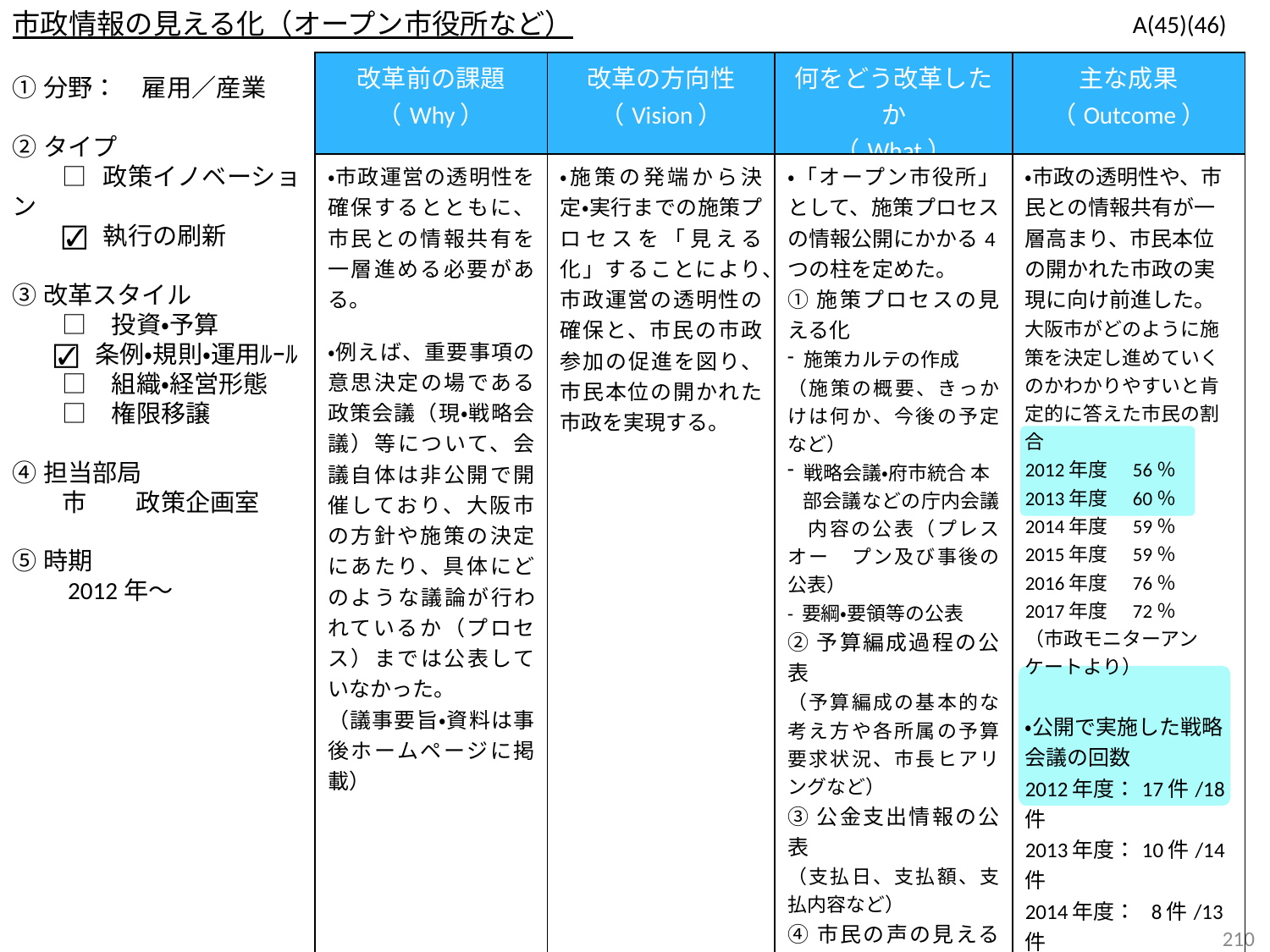

市政情報の見える化（オープン市役所など）
A(45)(46)
| 改革前の課題 （Why） | 改革の方向性 （Vision） | 何をどう改革したか （What） | 主な成果 （Outcome） |
| --- | --- | --- | --- |
| ・市政運営の透明性を確保するとともに、市民との情報共有を一層進める必要がある。 ・例えば、重要事項の意思決定の場である政策会議（現・戦略会議）等について、会議自体は非公開で開催しており、大阪市の方針や施策の決定にあたり、具体にどのような議論が行われているか（プロセス）までは公表していなかった。 （議事要旨・資料は事後ホームページに掲載） | ・施策の発端から決定・実行までの施策プロセスを「見える化」することにより、市政運営の透明性の確保と、市民の市政参加の促進を図り、市民本位の開かれた市政を実現する。 | ・「オープン市役所」として、施策プロセスの情報公開にかかる4つの柱を定めた。 ①施策プロセスの見える化 施策カルテの作成 （施策の概要、きっかけは何か、今後の予定など） 戦略会議・府市統合 本 部会議などの庁内会議 内容の公表（プレスオー　プン及び事後の公表） - 要綱・要領等の公表 ②予算編成過程の公表 （予算編成の基本的な考え方や各所属の予算要求状況、市長ヒアリングなど） ③公金支出情報の公表 （支払日、支払額、支払内容など） ④市民の声の見える化 （原則、全件公表） ・上記の取組み以外に、大阪市特別顧問及び特別参与の職務実施状況について、府と同様に別途公表。 | ・市政の透明性や、市民との情報共有が一層高まり、市民本位の開かれた市政の実現に向け前進した。 大阪市がどのように施策を決定し進めていくのかわかりやすいと肯定的に答えた市民の割合　 2012年度　56％　 2013年度　60％ 2014年度　59％　 2015年度　59％ 2016年度　76％　 2017年度　72％　 （市政モニターアンケートより） 　　 ・公開で実施した戦略会議の回数 2012年度：17件/18件 2013年度：10件/14件 2014年度： 8件/13件 2015年度： 4件/ 5件 2016年度： 7件/ 9件 2017年度： 3件/ 5件 |
①分野：　雇用／産業

②タイプ
　　□   政策イノベーション
　　☑   執行の刷新

③改革スタイル
　　□　投資・予算
　   ☑   条例・規則・運用ﾙｰﾙ
　　□　組織・経営形態
　　□　権限移譲

④担当部局
　　市　　政策企画室

⑤時期
　　2012年～

210